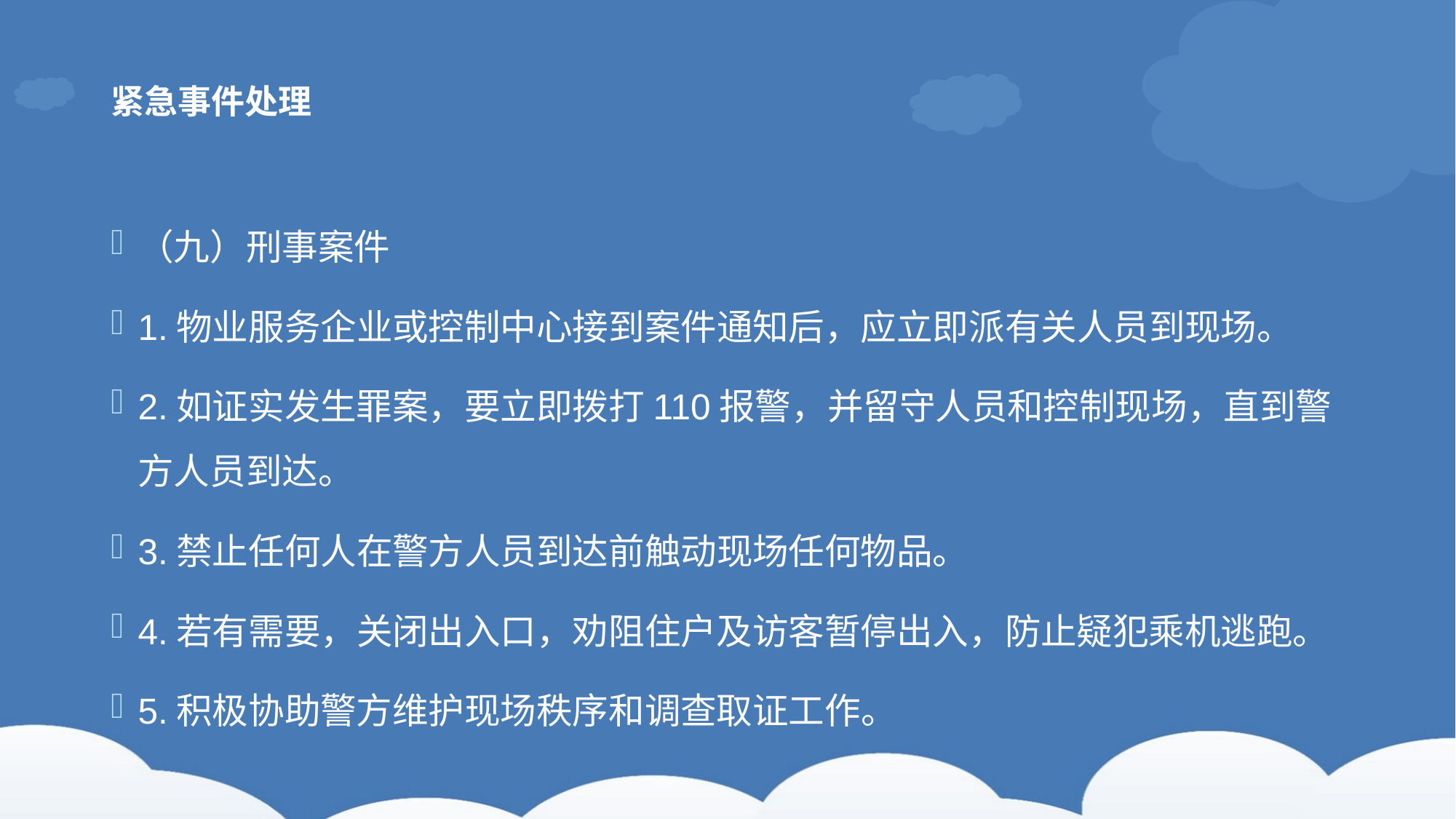

# 紧急事件处理
（九）刑事案件
1.物业服务企业或控制中心接到案件通知后，应立即派有关人员到现场。
2.如证实发生罪案，要立即拨打110报警，并留守人员和控制现场，直到警方人员到达。
3.禁止任何人在警方人员到达前触动现场任何物品。
4.若有需要，关闭出入口，劝阻住户及访客暂停出入，防止疑犯乘机逃跑。
5.积极协助警方维护现场秩序和调查取证工作。